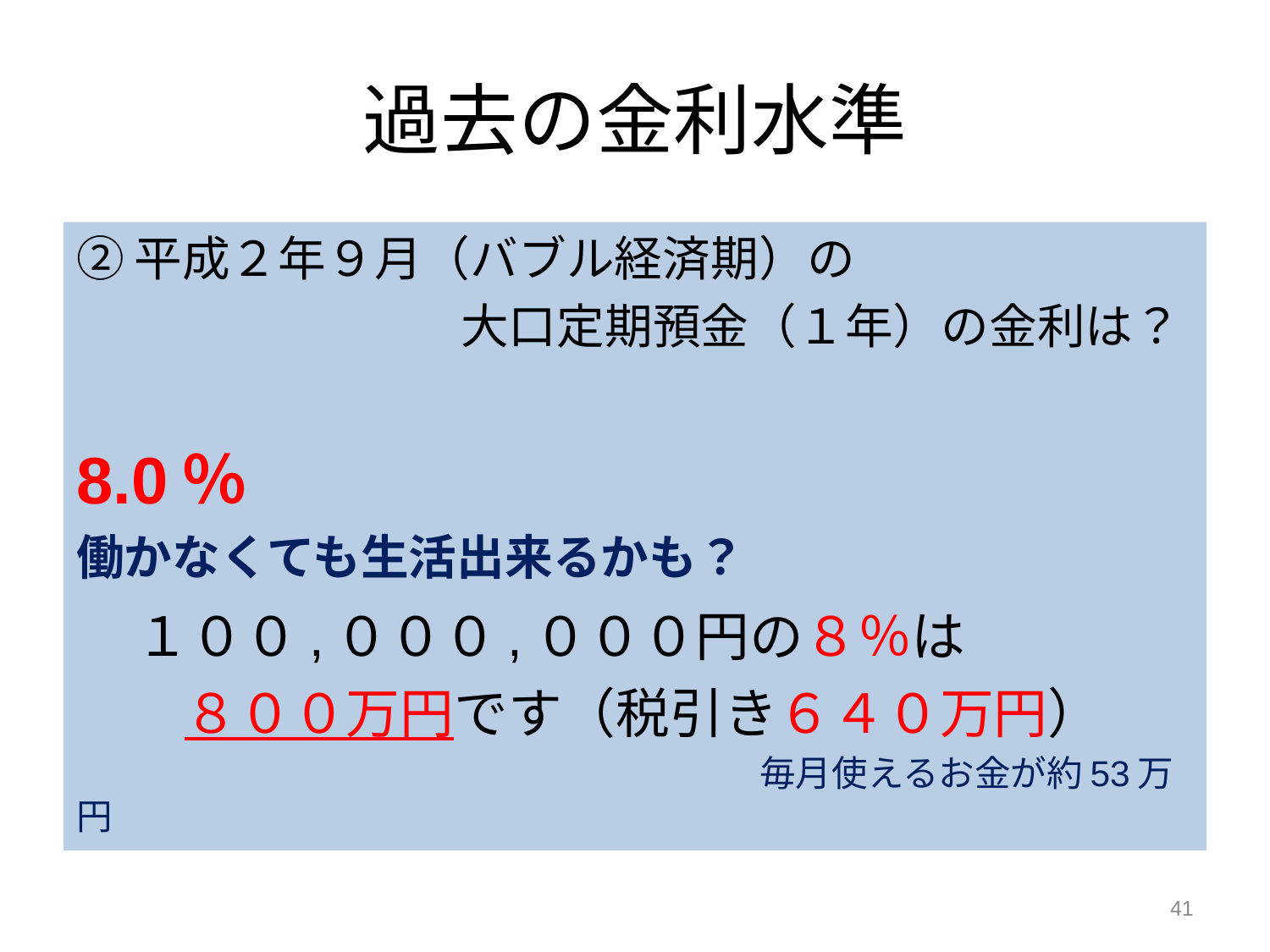

# 過去の金利水準
②平成２年９月（バブル経済期）の
　　　　　　　　大口定期預金（１年）の金利は？
　　　　　　　　　　　　　　　　　　　　　8.0％
働かなくても生活出来るかも？
　１００,０００,０００円の８％は
　　８００万円です（税引き６４０万円）
　　　　　　　　　　　　　　　　　　　毎月使えるお金が約53万円
41